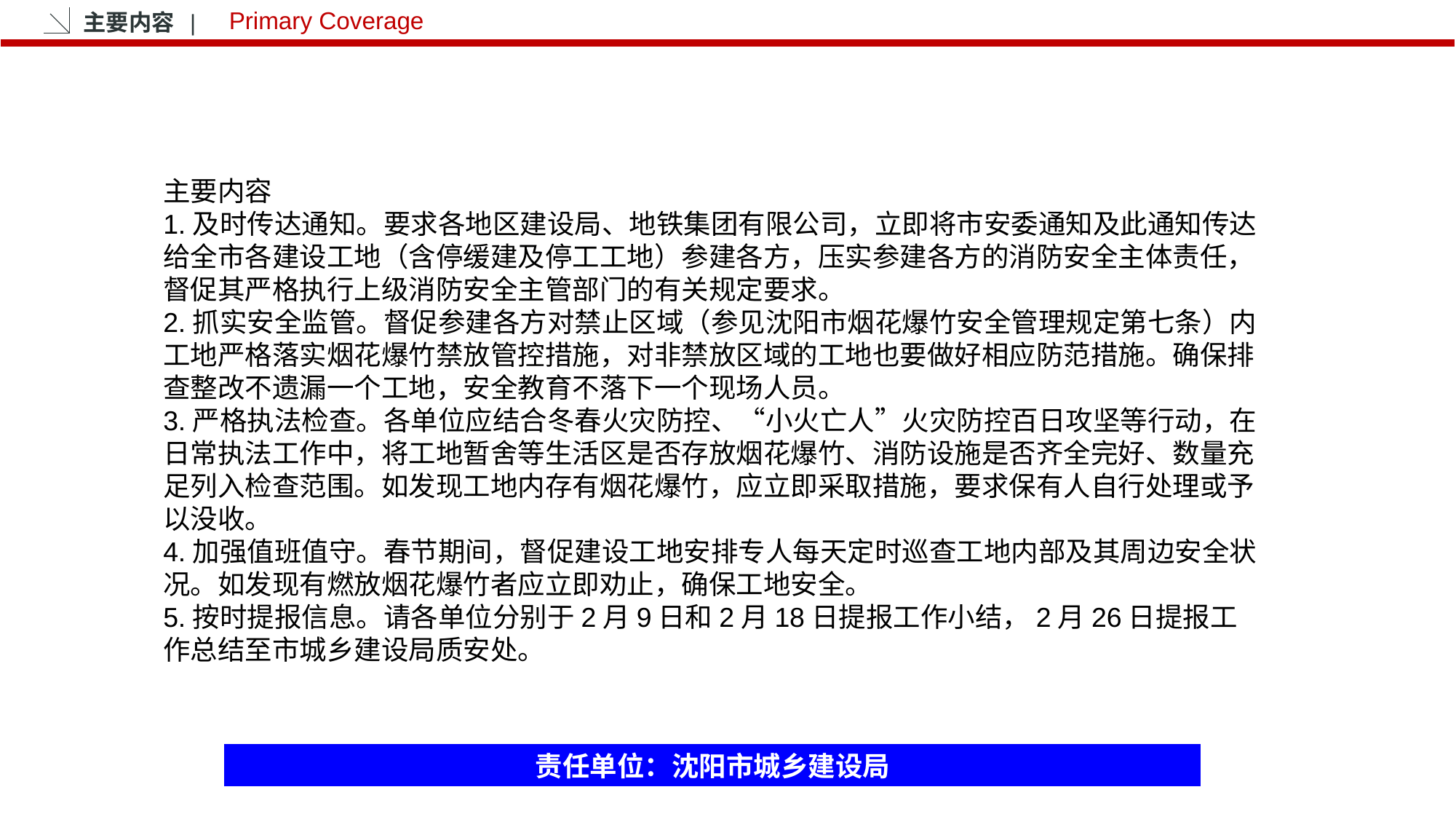

主要内容  |
Primary Coverage
主要内容
1.及时传达通知。要求各地区建设局、地铁集团有限公司，立即将市安委通知及此通知传达给全市各建设工地（含停缓建及停工工地）参建各方，压实参建各方的消防安全主体责任，督促其严格执行上级消防安全主管部门的有关规定要求。
2.抓实安全监管。督促参建各方对禁止区域（参见沈阳市烟花爆竹安全管理规定第七条）内工地严格落实烟花爆竹禁放管控措施，对非禁放区域的工地也要做好相应防范措施。确保排查整改不遗漏一个工地，安全教育不落下一个现场人员。
3.严格执法检查。各单位应结合冬春火灾防控、“小火亡人”火灾防控百日攻坚等行动，在日常执法工作中，将工地暂舍等生活区是否存放烟花爆竹、消防设施是否齐全完好、数量充足列入检查范围。如发现工地内存有烟花爆竹，应立即采取措施，要求保有人自行处理或予以没收。
4.加强值班值守。春节期间，督促建设工地安排专人每天定时巡查工地内部及其周边安全状况。如发现有燃放烟花爆竹者应立即劝止，确保工地安全。
5.按时提报信息。请各单位分别于2月9日和2月18日提报工作小结，2月26日提报工作总结至市城乡建设局质安处。
责任单位：沈阳市城乡建设局